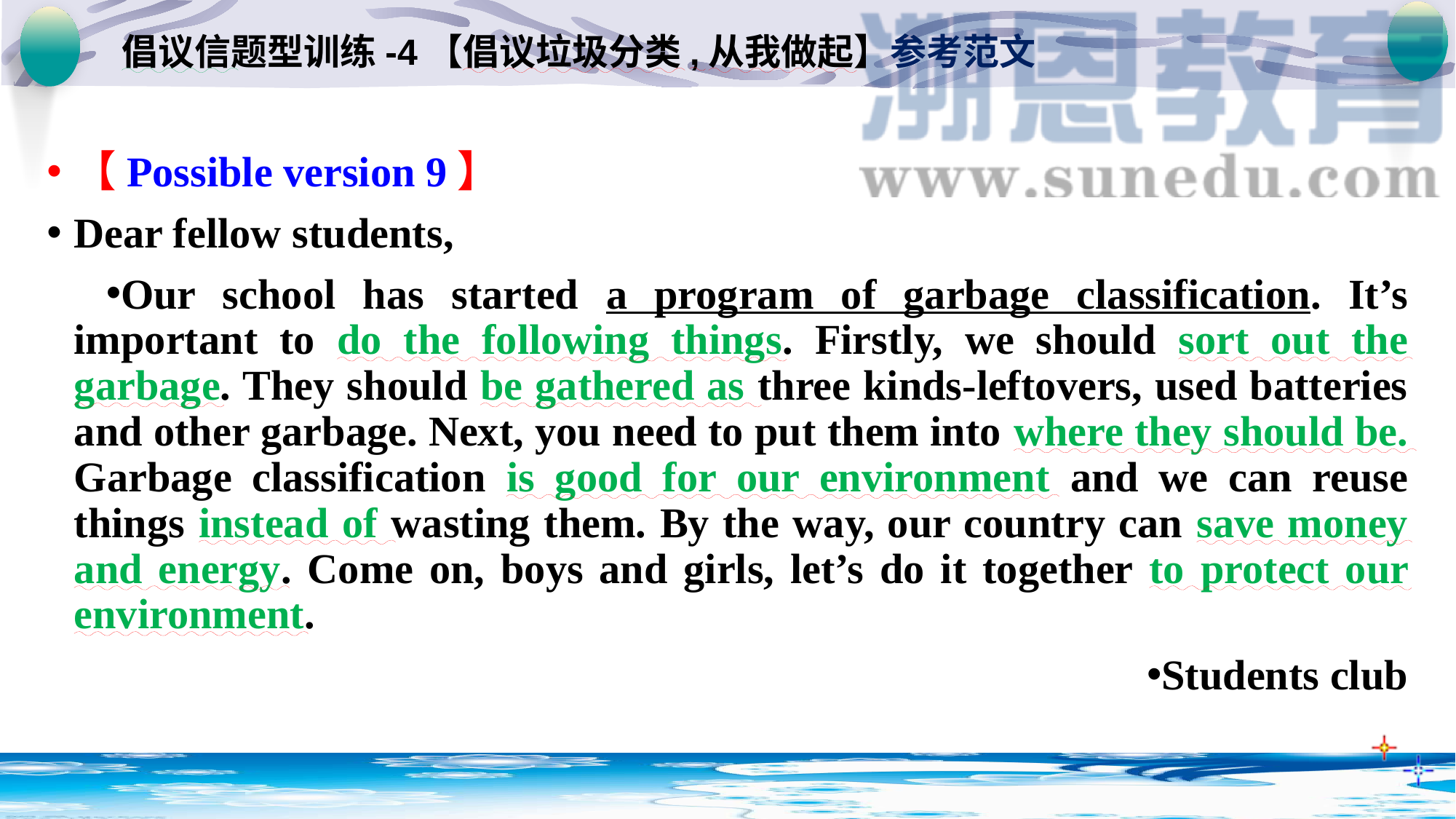

倡议信题型训练-4【倡议垃圾分类,从我做起】参考范文
【Possible version 9】
Dear fellow students,
Our school has started a program of garbage classification. It’s important to do the following things. Firstly, we should sort out the garbage. They should be gathered as three kinds-leftovers, used batteries and other garbage. Next, you need to put them into where they should be. Garbage classification is good for our environment and we can reuse things instead of wasting them. By the way, our country can save money and energy. Come on, boys and girls, let’s do it together to protect our environment.
Students club